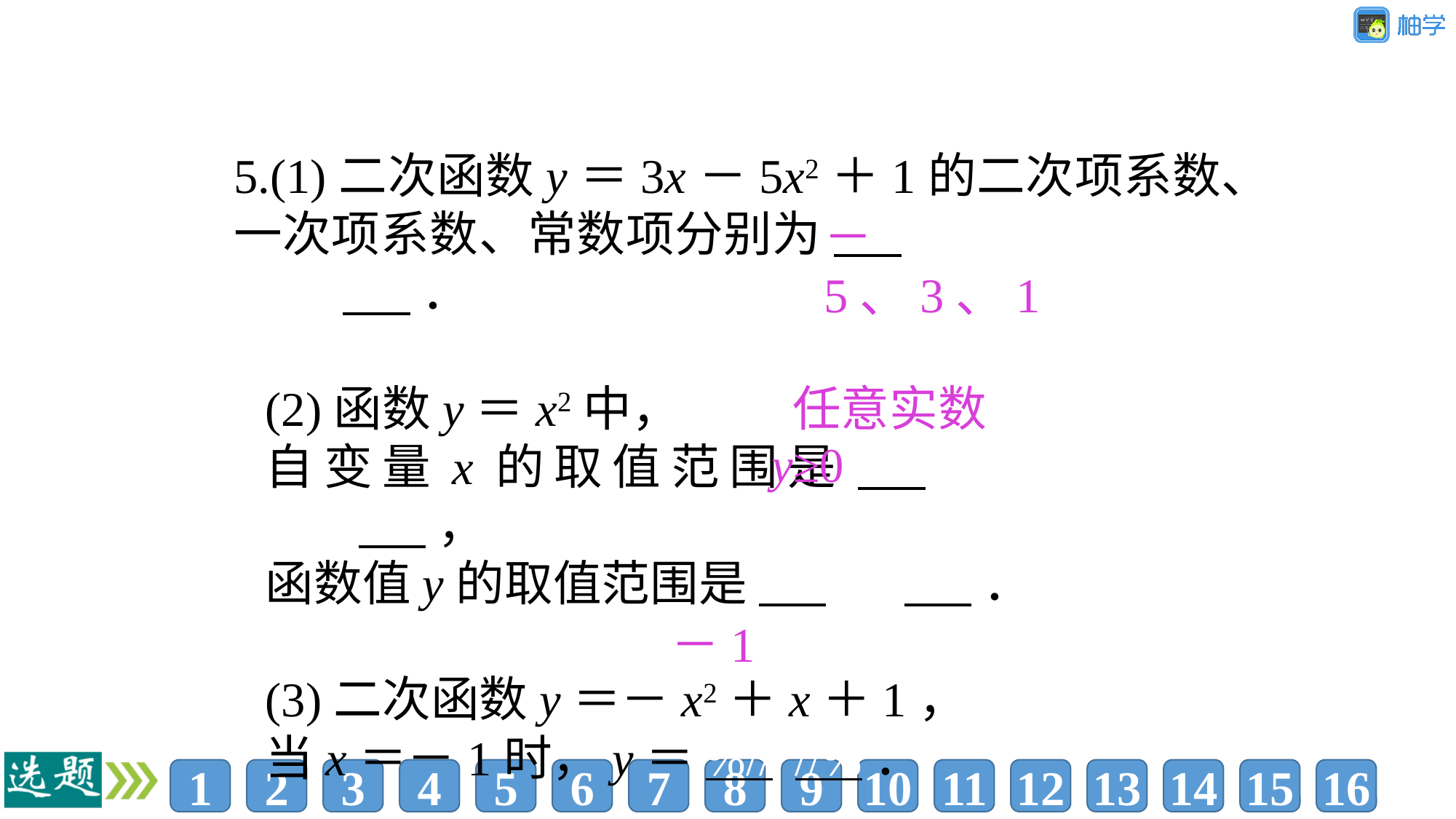

5.(1)二次函数y＝3x－5x2＋1的二次项系数、一次项系数、常数项分别为%//				//%．

(2)函数y＝x2中，
自变量x的取值范围是%//				//%，
函数值y的取值范围是%//	//%．

(3)二次函数y＝－x2＋x＋1，
当x＝－1时，y＝%//	//%．
－5、3、1
任意实数
y≥0
－1